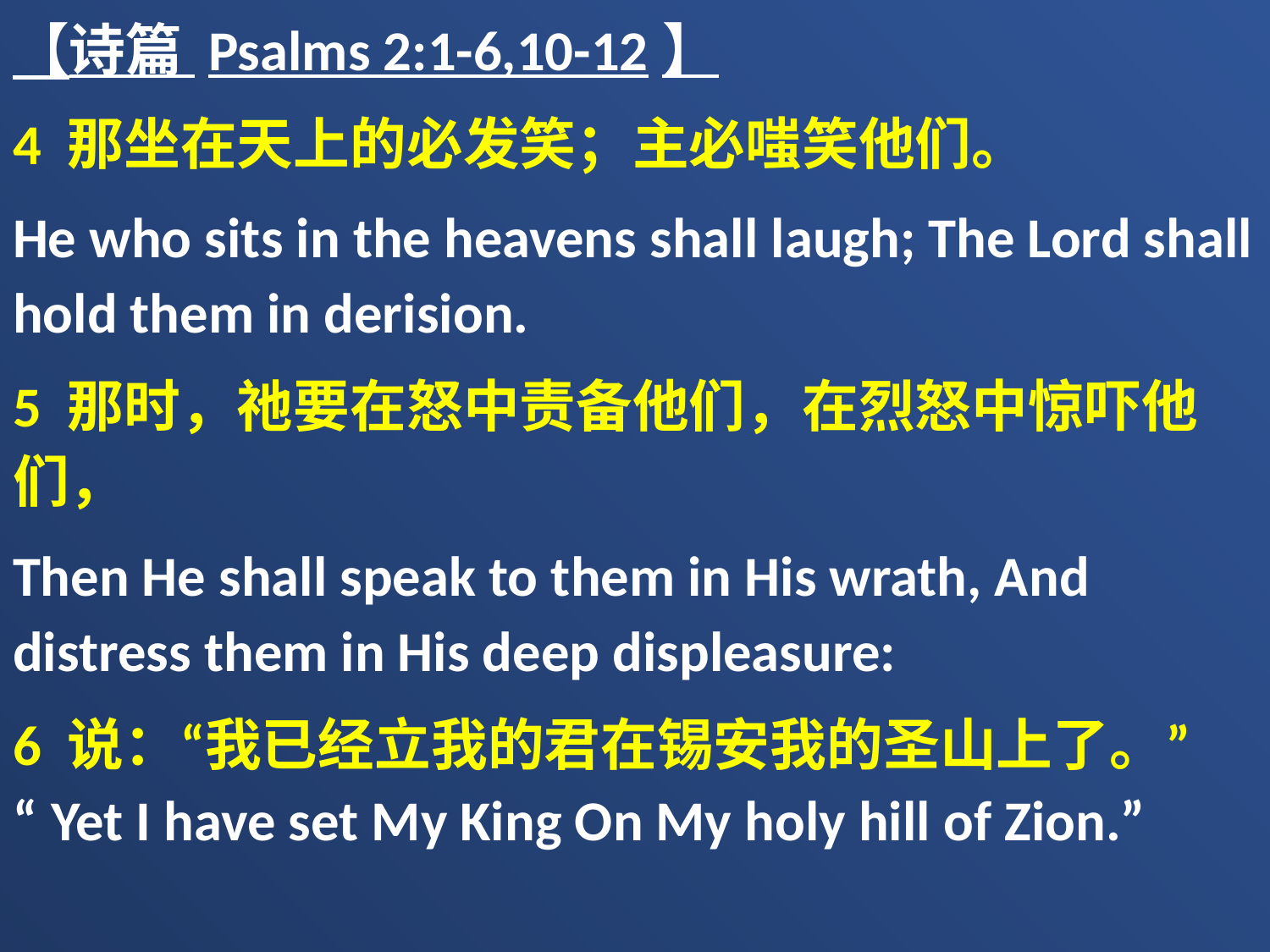

【诗篇 Psalms 2:1-6,10-12】
4 那坐在天上的必发笑；主必嗤笑他们。
He who sits in the heavens shall laugh; The Lord shall hold them in derision.
5 那时，祂要在怒中责备他们，在烈怒中惊吓他们，
Then He shall speak to them in His wrath, And distress them in His deep displeasure:
6 说：“我已经立我的君在锡安我的圣山上了。” “Yet I have set My King On My holy hill of Zion.”